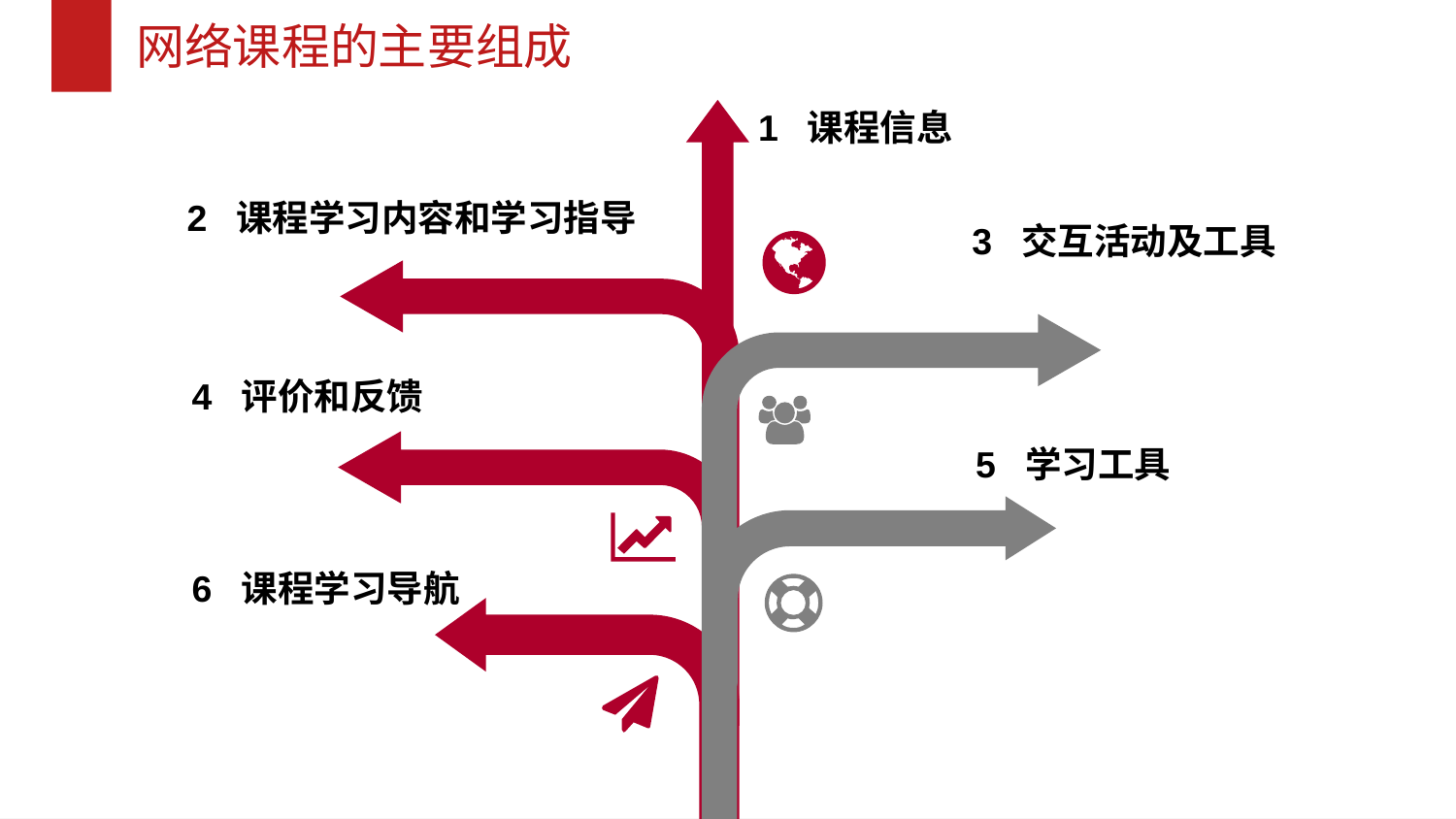

网络课程的主要组成
1  课程信息

2  课程学习内容和学习指导
3  交互活动及工具

4  评价和反馈
    5  学习工具
6  课程学习导航